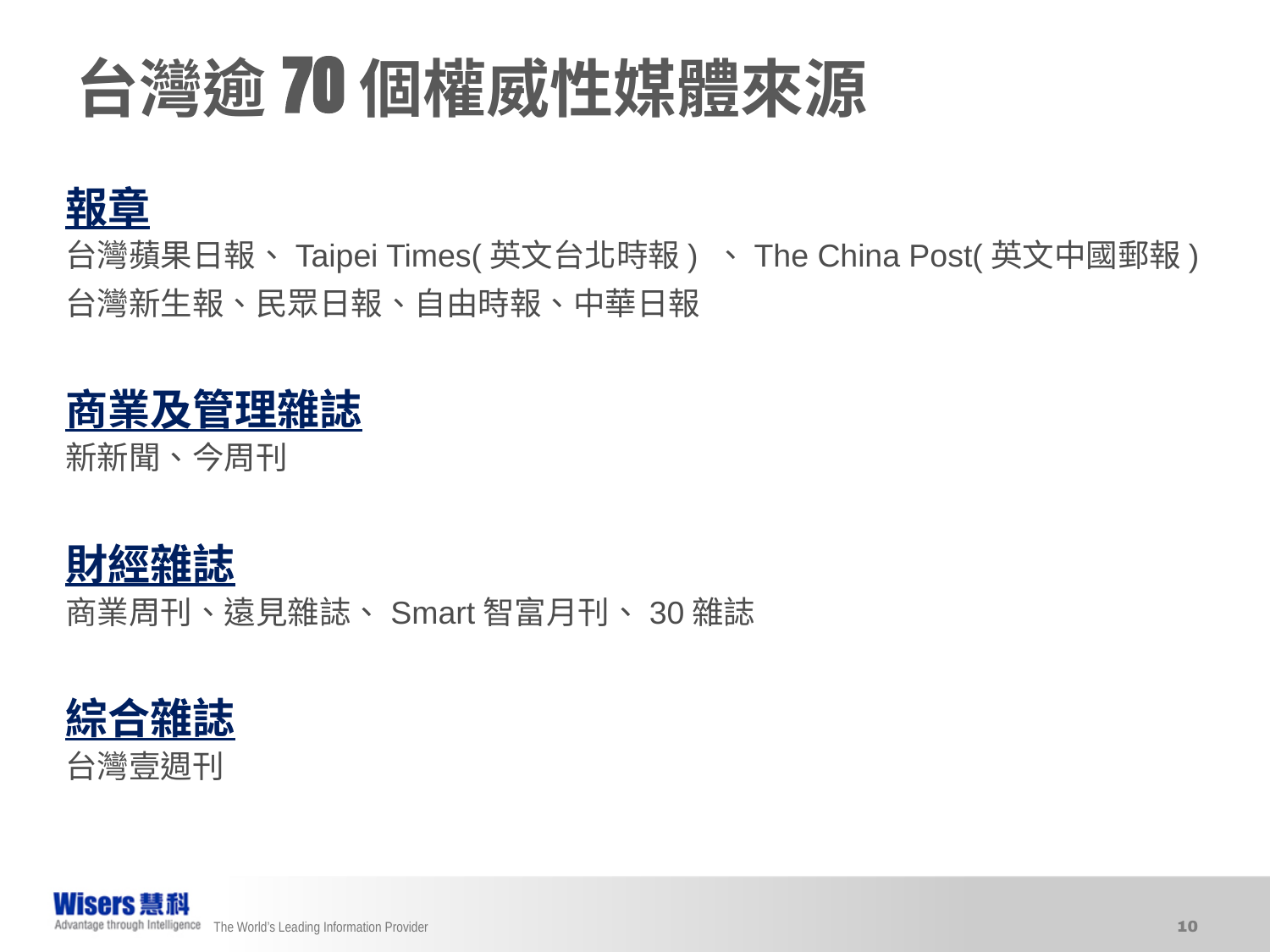

台灣逾70個權威性媒體來源
報章
台灣蘋果日報、Taipei Times(英文台北時報) 、The China Post(英文中國郵報)
台灣新生報、民眾日報、自由時報、中華日報

商業及管理雜誌
新新聞、今周刊

財經雜誌
商業周刊、遠見雜誌、Smart智富月刊、30雜誌

綜合雜誌
台灣壹週刊